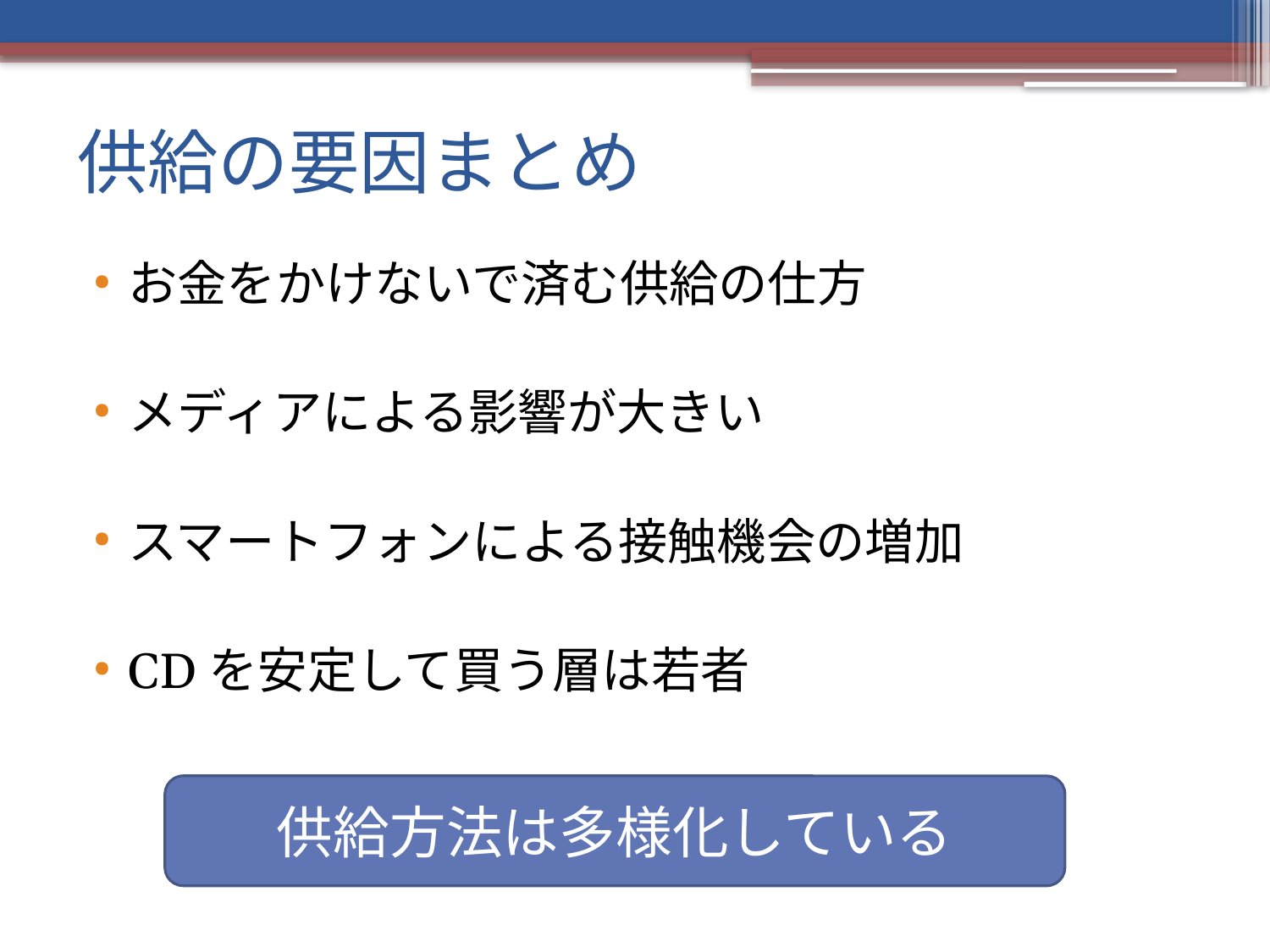

# 供給の要因まとめ
お金をかけないで済む供給の仕方

メディアによる影響が大きい

スマートフォンによる接触機会の増加

CDを安定して買う層は若者

供給方法は多様化している